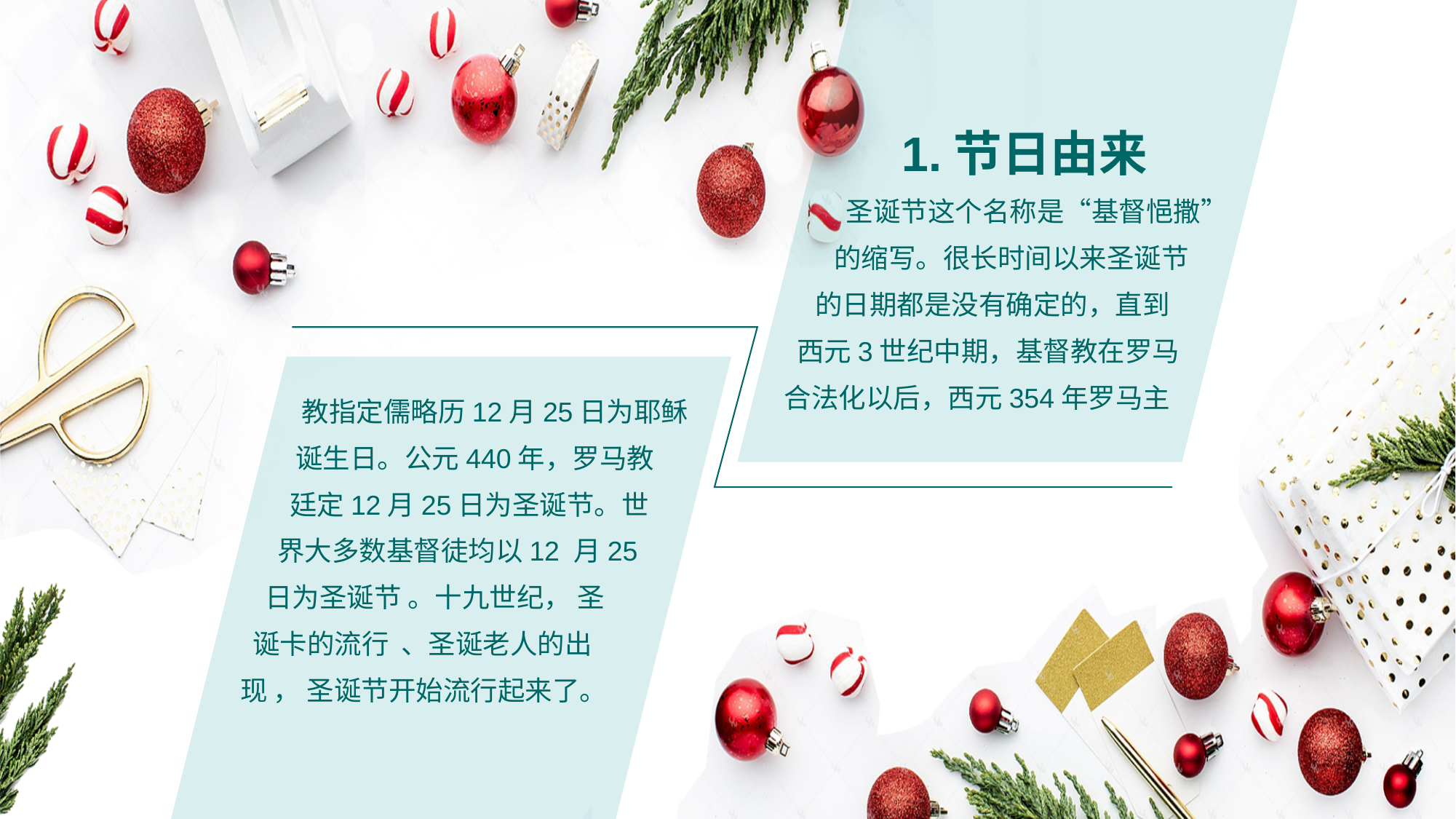

1.节日由来
           圣诞节这个名称是“基督悒撒”
         的缩写。很长时间以来圣诞节
      的日期都是没有确定的，直到
   西元3世纪中期，基督教在罗马
 合法化以后，西元354年罗马主

           教指定儒略历12月25日为耶稣
          诞生日。公元440年，罗马教
         廷定12月25日为圣诞节。世
       界大多数基督徒均以12 月25
     日为圣诞节 。十九世纪， 圣
   诞卡的流行  、圣诞老人的出
 现 ， 圣诞节开始流行起来了。